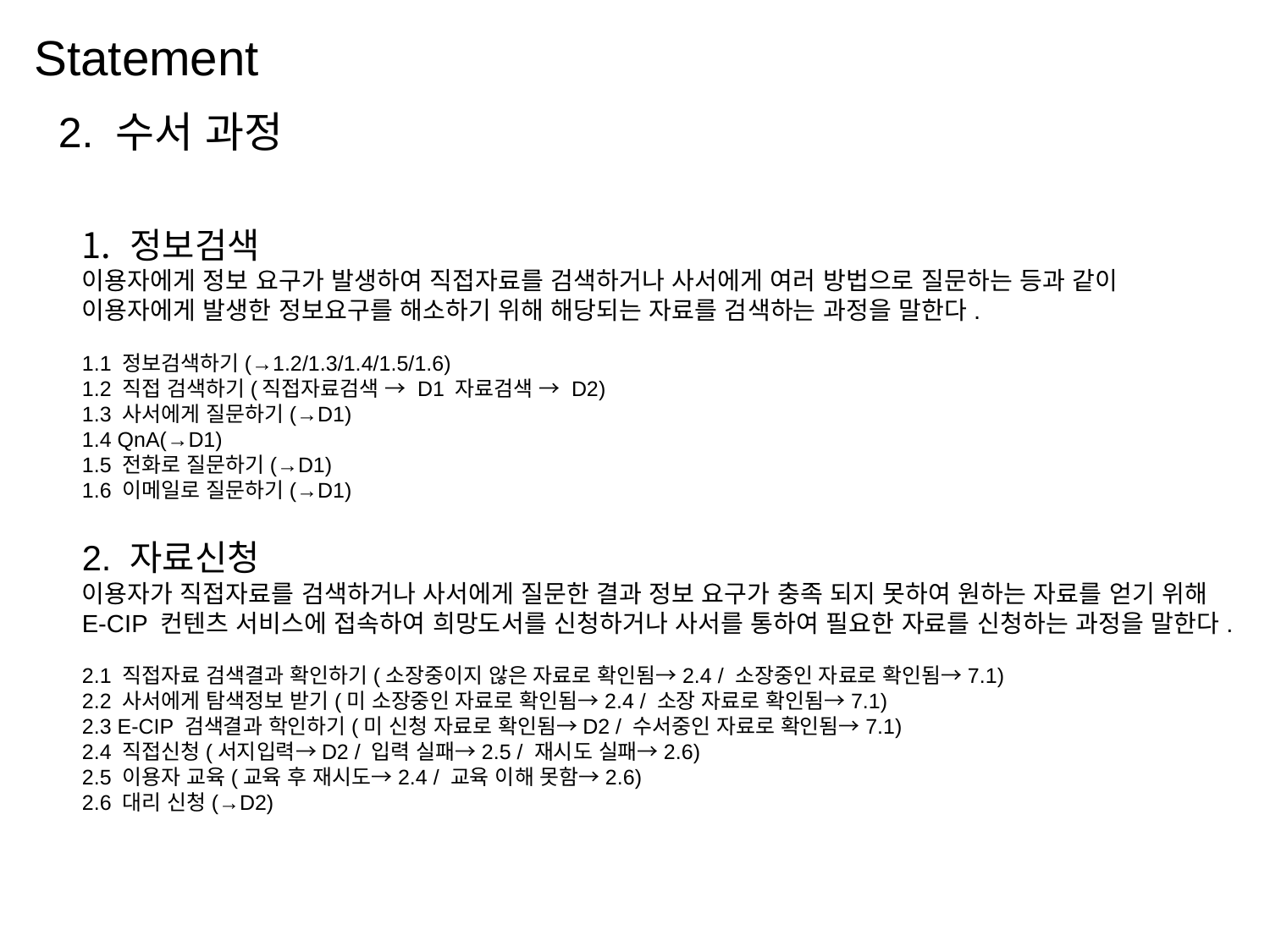

Statement
2. 수서 과정
정보검색
이용자에게 정보 요구가 발생하여 직접자료를 검색하거나 사서에게 여러 방법으로 질문하는 등과 같이 이용자에게 발생한 정보요구를 해소하기 위해 해당되는 자료를 검색하는 과정을 말한다.

1.1 정보검색하기(→1.2/1.3/1.4/1.5/1.6)
1.2 직접 검색하기(직접자료검색 → D1 자료검색 → D2)
1.3 사서에게 질문하기(→D1)
1.4 QnA(→D1)
1.5 전화로 질문하기(→D1)
1.6 이메일로 질문하기(→D1)

2. 자료신청
이용자가 직접자료를 검색하거나 사서에게 질문한 결과 정보 요구가 충족 되지 못하여 원하는 자료를 얻기 위해 E-CIP 컨텐츠 서비스에 접속하여 희망도서를 신청하거나 사서를 통하여 필요한 자료를 신청하는 과정을 말한다.

2.1 직접자료 검색결과 확인하기(소장중이지 않은 자료로 확인됨→2.4 / 소장중인 자료로 확인됨→7.1)
2.2 사서에게 탐색정보 받기(미 소장중인 자료로 확인됨→2.4 / 소장 자료로 확인됨→7.1)
2.3 E-CIP 검색결과 학인하기(미 신청 자료로 확인됨→D2 / 수서중인 자료로 확인됨→7.1)
2.4 직접신청(서지입력→D2 / 입력 실패→2.5 / 재시도 실패→2.6)
2.5 이용자 교육(교육 후 재시도→2.4 / 교육 이해 못함→2.6)
2.6 대리 신청(→D2)